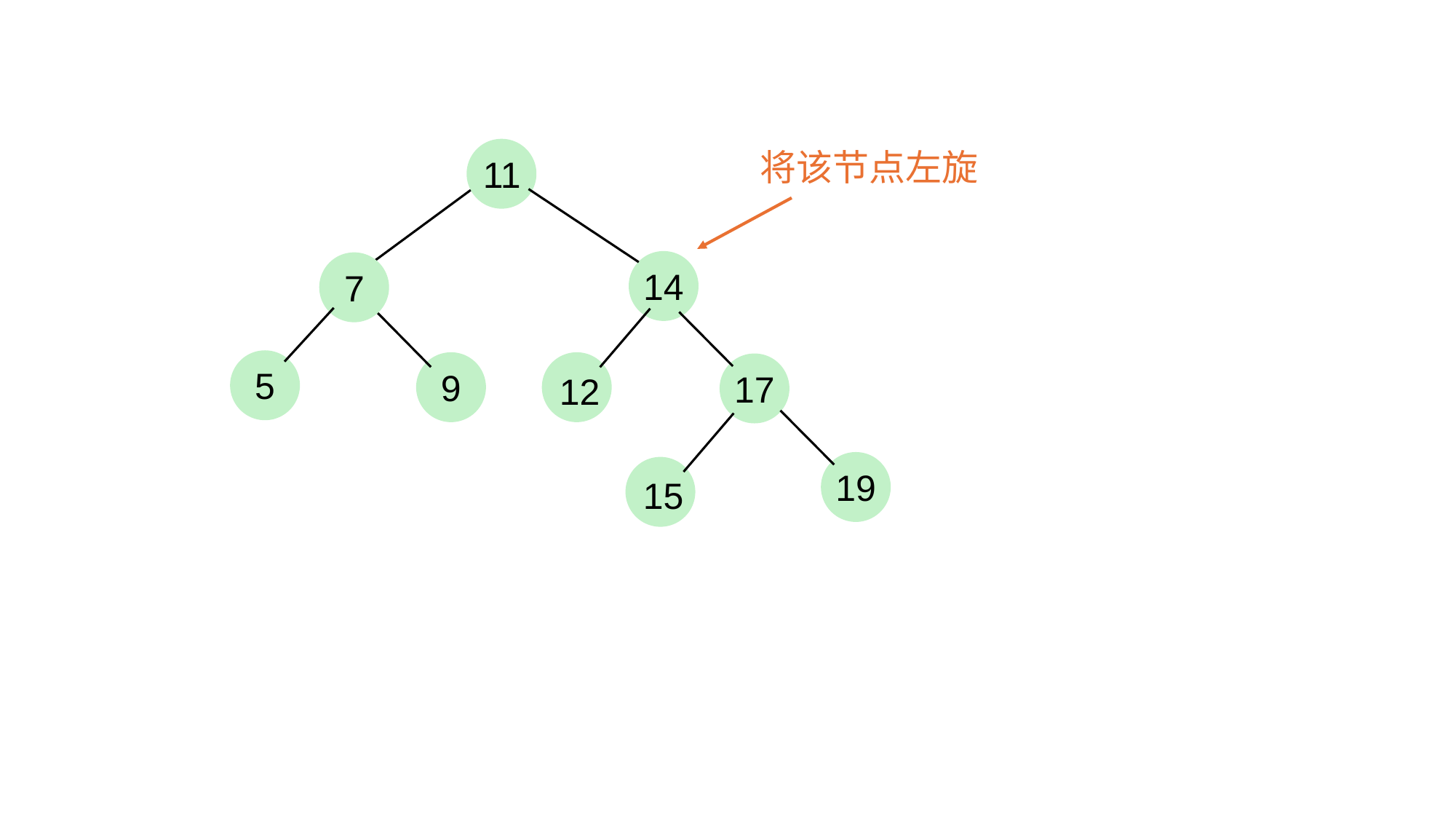

将该节点左旋

11

14
7

5
9
17
12

19
15